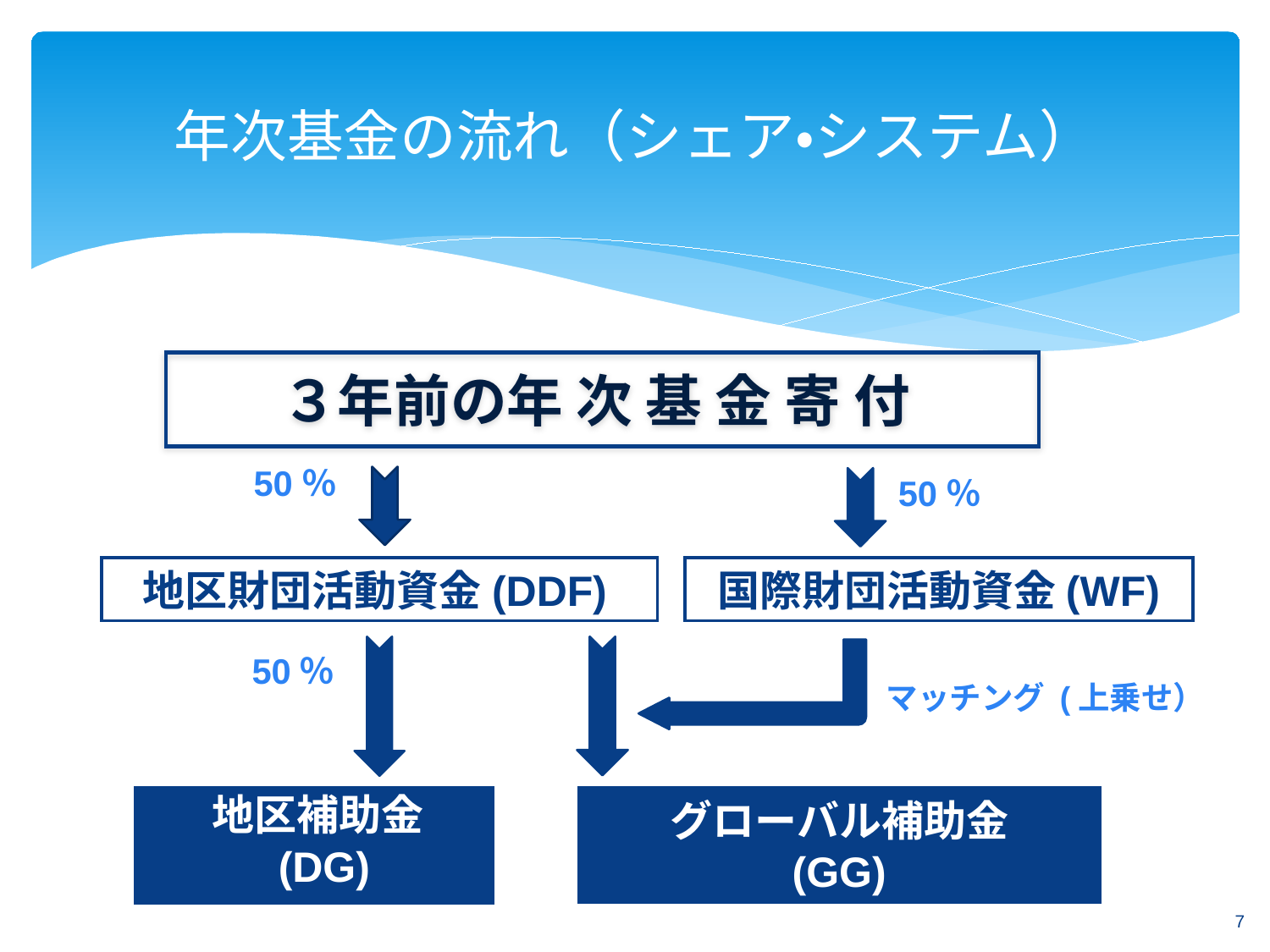

# 年次基金の流れ（シェア・システム）
３年前の年 次 基 金 寄 付
50％
50％

  地区財団活動資金(DDF)
 国際財団活動資金(WF)

50％

マッチング (上乗せ）

地区補助金
 (DG)
グローバル補助金
 (GG)
7